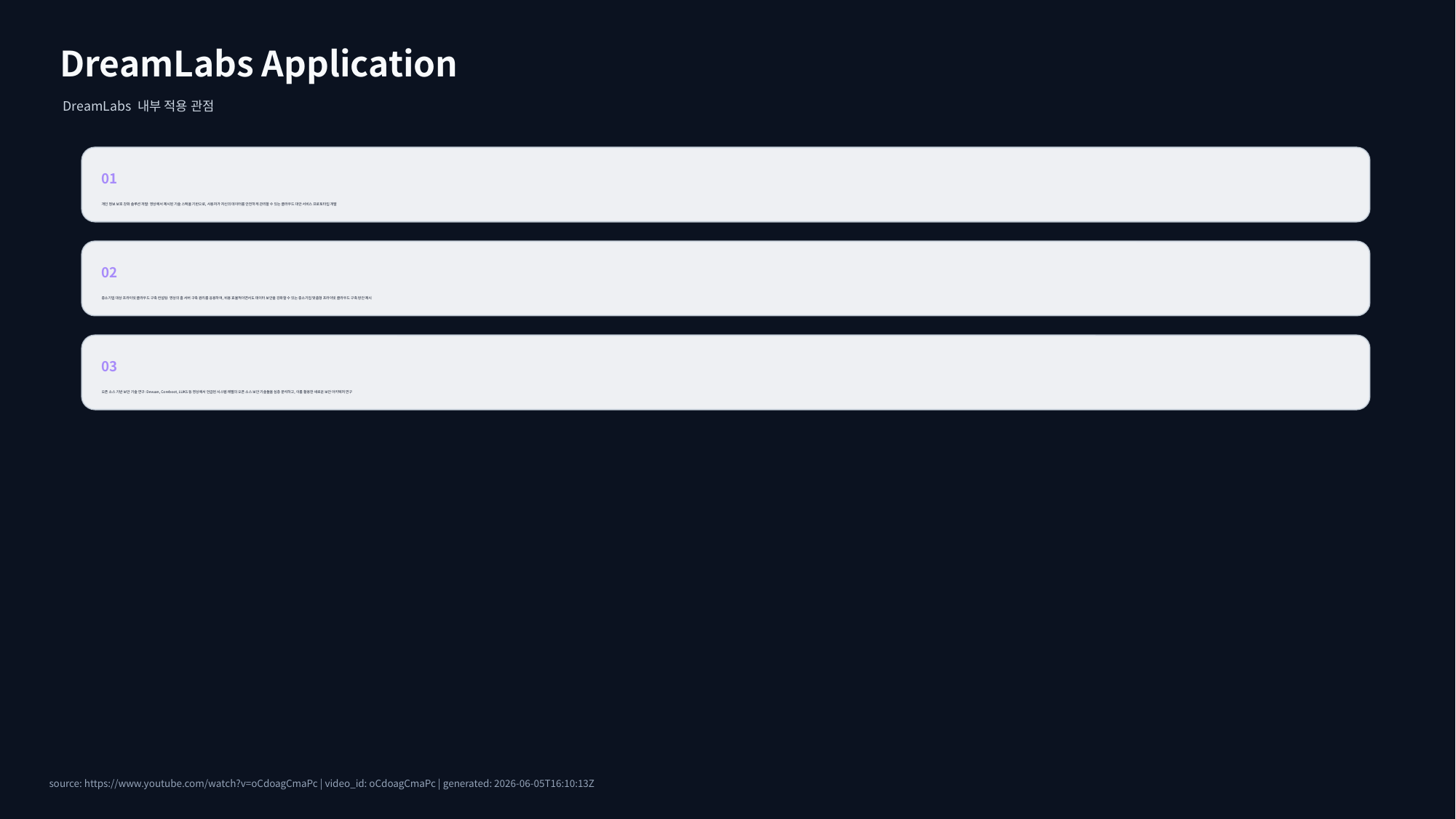

DreamLabs Application
DreamLabs 내부 적용 관점

01
개인 정보 보호 강화 솔루션 개발: 영상에서 제시된 기술 스택을 기반으로, 사용자가 자신의 데이터를 안전하게 관리할 수 있는 클라우드 대안 서비스 프로토타입 개발

02
중소기업 대상 프라이빗 클라우드 구축 컨설팅: 영상의 홈 서버 구축 원리를 응용하여, 비용 효율적이면서도 데이터 보안을 강화할 수 있는 중소기업 맞춤형 프라이빗 클라우드 구축 방안 제시

03
오픈 소스 기반 보안 기술 연구: Devuan, Coreboot, LUKS 등 영상에서 언급된 시스템 레벨의 오픈 소스 보안 기술들을 심층 분석하고, 이를 활용한 새로운 보안 아키텍처 연구
source: https://www.youtube.com/watch?v=oCdoagCmaPc | video_id: oCdoagCmaPc | generated: 2026-06-05T16:10:13Z